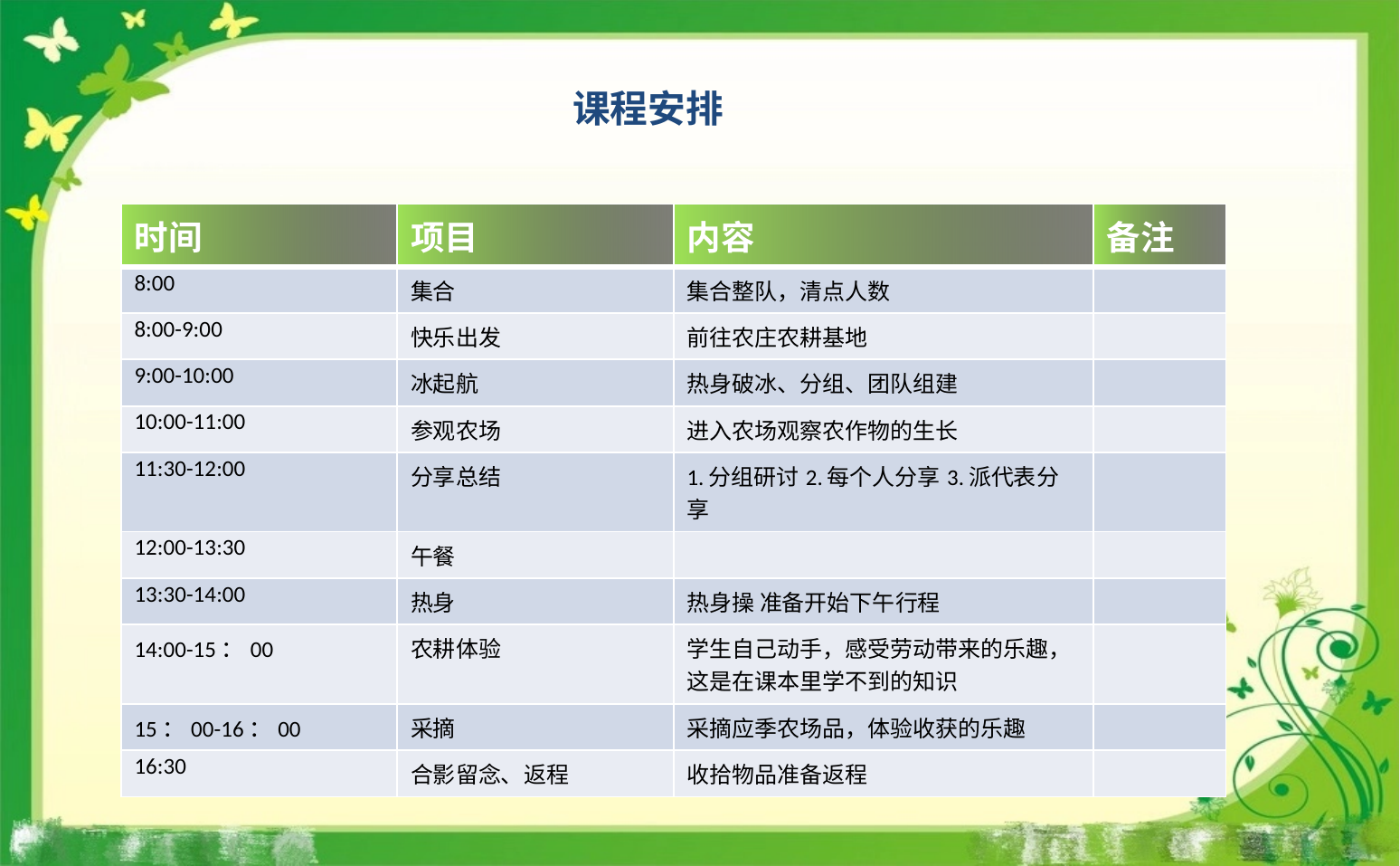

课程安排
| 时间 | 项目 | 内容 | 备注 |
| --- | --- | --- | --- |
| 8:00 | 集合 | 集合整队，清点人数 |  |
| 8:00-9:00 | 快乐出发 | 前往农庄农耕基地 |  |
| 9:00-10:00 | 冰起航 | 热身破冰、分组、团队组建 |  |
| 10:00-11:00 | 参观农场 | 进入农场观察农作物的生长 |  |
| 11:30-12:00 | 分享总结 | 1.分组研讨2.每个人分享3.派代表分享 |  |
| 12:00-13:30 | 午餐 |  |  |
| 13:30-14:00 | 热身 | 热身操 准备开始下午行程 |  |
| 14:00-15：00 | 农耕体验 | 学生自己动手，感受劳动带来的乐趣，这是在课本里学不到的知识 |  |
| 15：00-16：00 | 采摘 | 采摘应季农场品，体验收获的乐趣 |  |
| 16:30 | 合影留念、返程 | 收拾物品准备返程 |  |